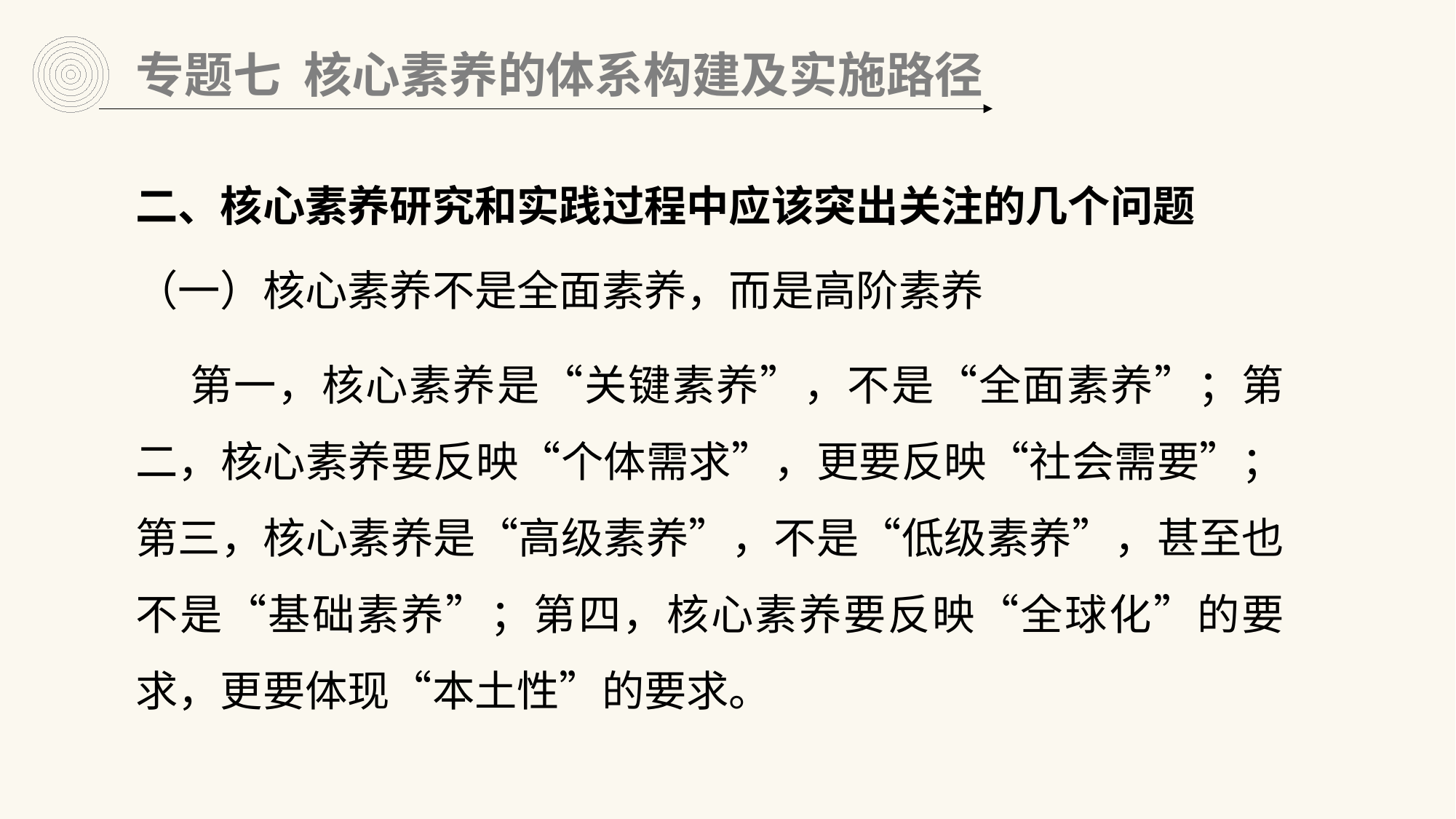

专题七  核心素养的体系构建及实施路径
二、核心素养研究和实践过程中应该突出关注的几个问题
（一）核心素养不是全面素养，而是高阶素养
第一，核心素养是“关键素养”，不是“全面素养”；第二，核心素养要反映“个体需求”，更要反映“社会需要”；第三，核心素养是“高级素养”，不是“低级素养”，甚至也不是“基础素养”；第四，核心素养要反映“全球化”的要求，更要体现“本土性”的要求。